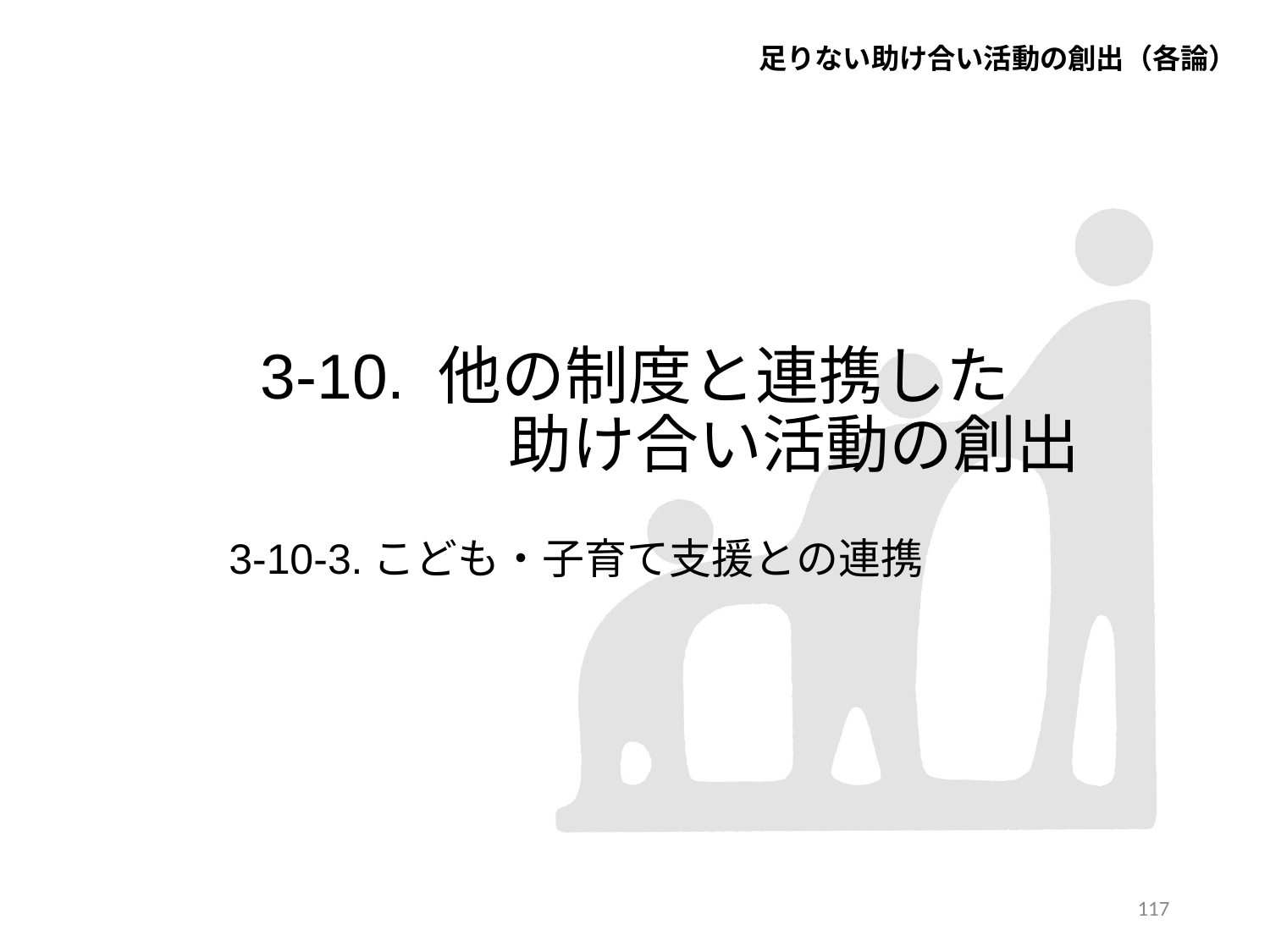

足りない助け合い活動の創出（各論）
# 3-10. 他の制度と連携した 　　　　　助け合い活動の創出
3-10-3.こども・子育て支援との連携
117